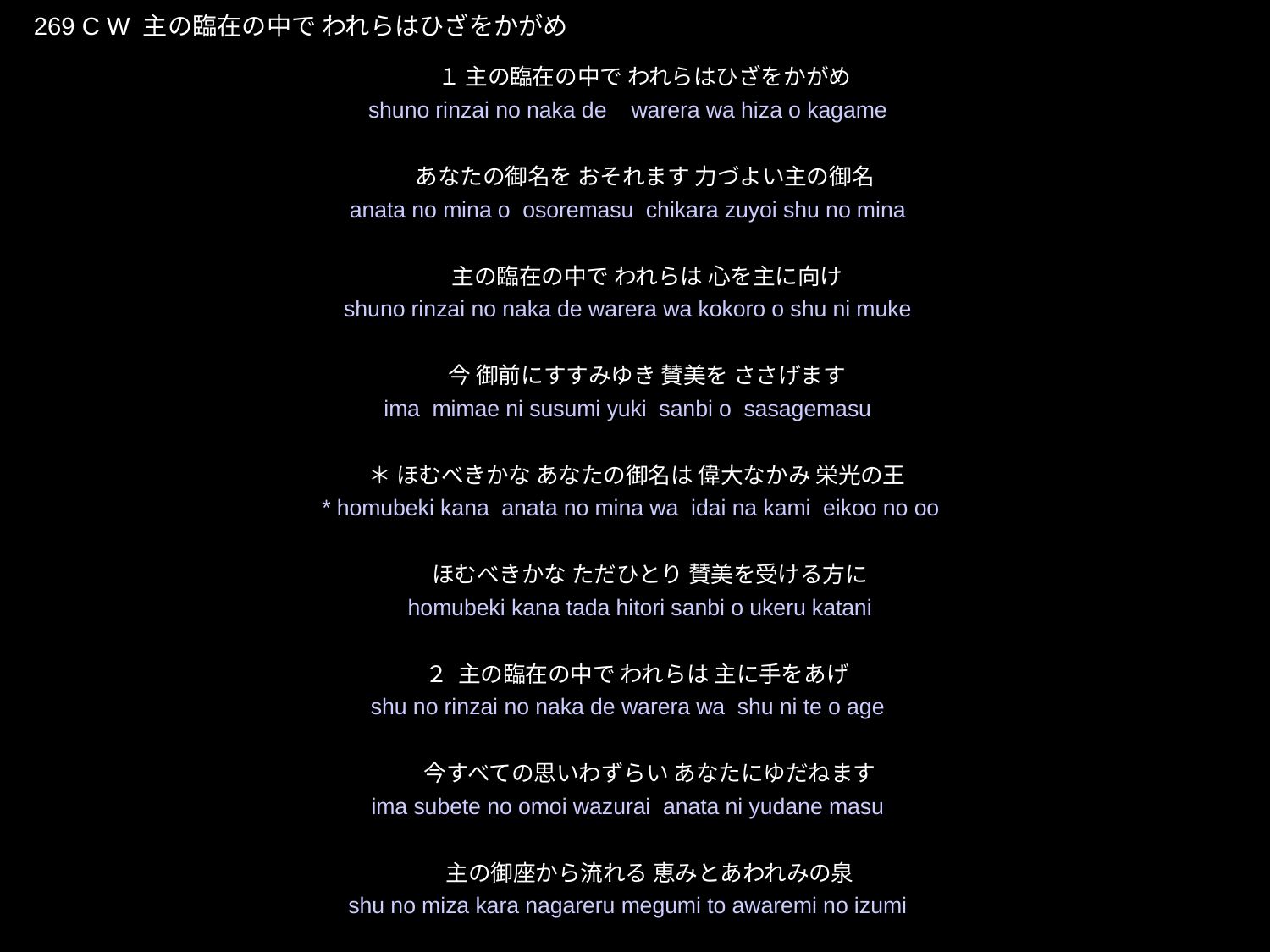

しゅのりんざいのなかで
★W
269 C W 主の臨在の中で われらはひざをかがめ
 １ 主の臨在の中で われらはひざをかがめ
   あなたの御名を おそれます 力づよい主の御名
    主の臨在の中で われらは 心を主に向け
    今 御前にすすみゆき 賛美を ささげます
＊ ほむべきかな あなたの御名は 偉大なかみ 栄光の王
     ほむべきかな ただひとり 賛美を受ける方に
２  主の臨在の中で われらは 主に手をあげ
     今すべての思いわずらい あなたにゆだねます
     主の御座から流れる 恵みとあわれみの泉
     主よわたしは うえかわいて あなたを求めます
★３
shuno rinzai no naka de    warera wa hiza o kagame
anata no mina o  osoremasu  chikara zuyoi shu no mina
shuno rinzai no naka de warera wa kokoro o shu ni muke
ima  mimae ni susumi yuki  sanbi o  sasagemasu
 * homubeki kana  anata no mina wa  idai na kami  eikoo no oo
    homubeki kana tada hitori sanbi o ukeru katani
shu no rinzai no naka de warera wa  shu ni te o age
ima subete no omoi wazurai  anata ni yudane masu
shu no miza kara nagareru megumi to awaremi no izumi
shu yo watasi wa  ue kawaite anata o motomemasu